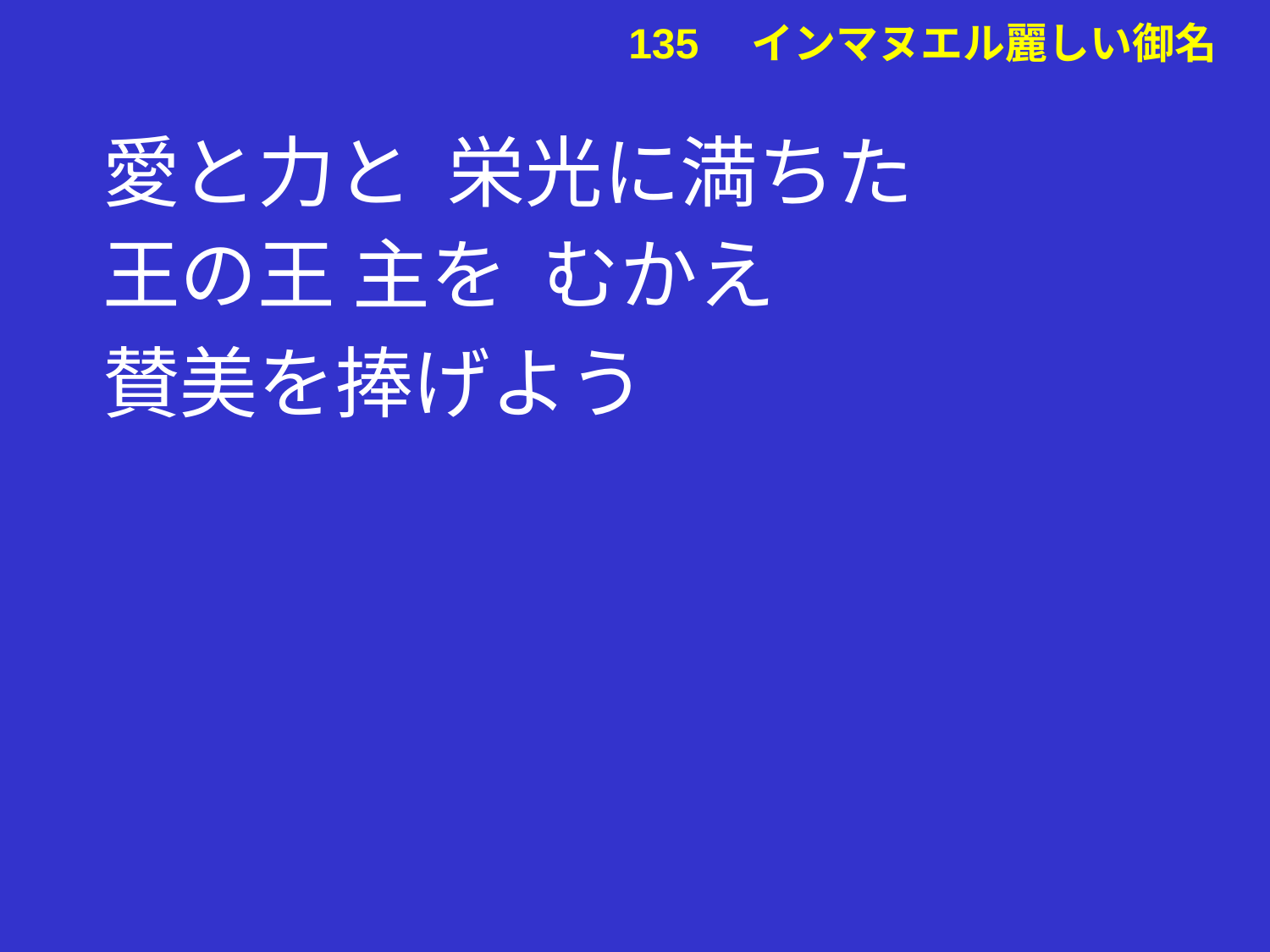

愛と力と  栄光に満ちた
王の王 主を  むかえ
賛美を捧げよう

# 135　インマヌエル麗しい御名